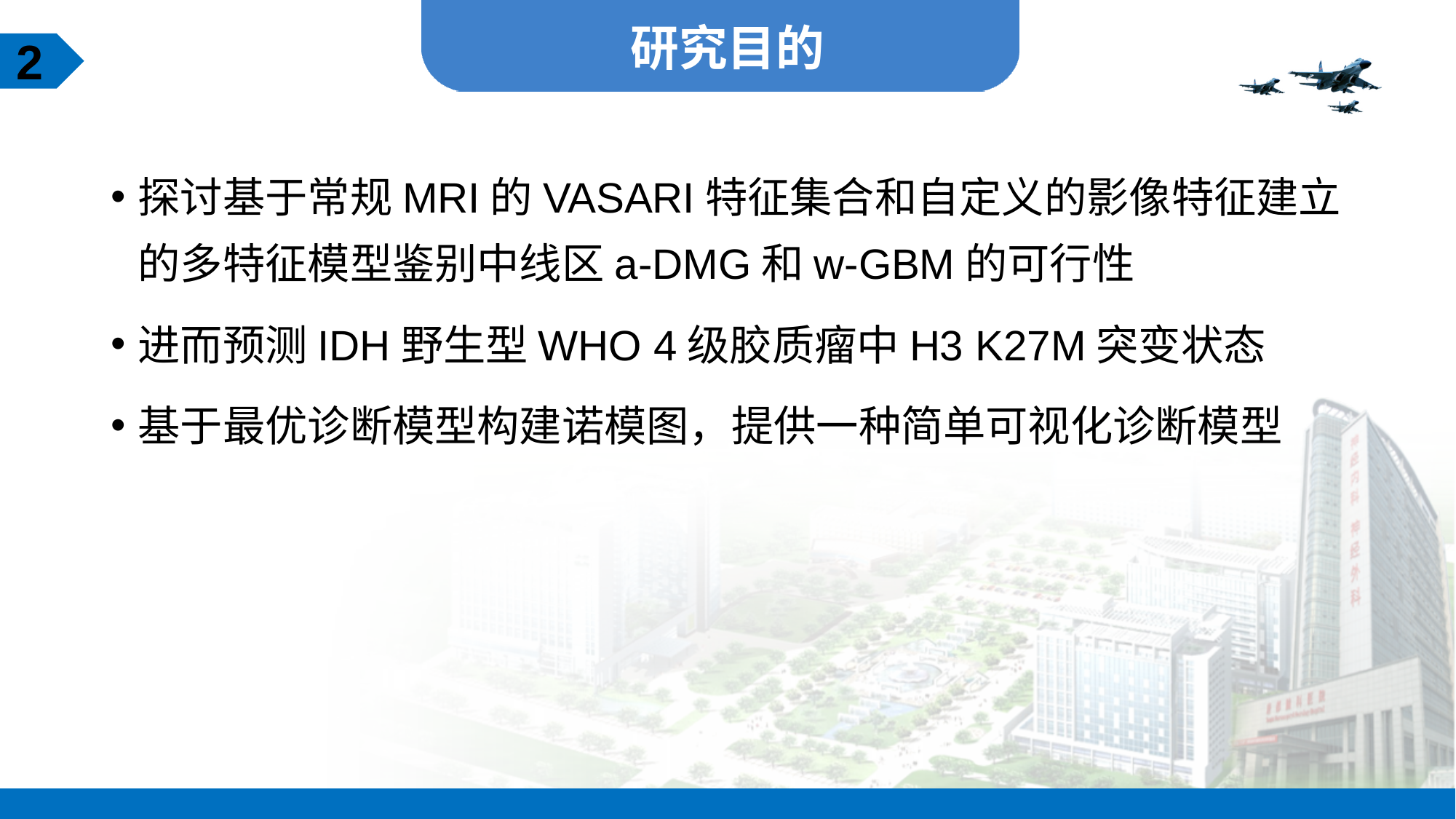

研究目的
2
探讨基于常规MRI的VASARI特征集合和自定义的影像特征建立的多特征模型鉴别中线区a-DMG和w-GBM的可行性
进而预测IDH野生型WHO 4级胶质瘤中H3 K27M突变状态
基于最优诊断模型构建诺模图，提供一种简单可视化诊断模型